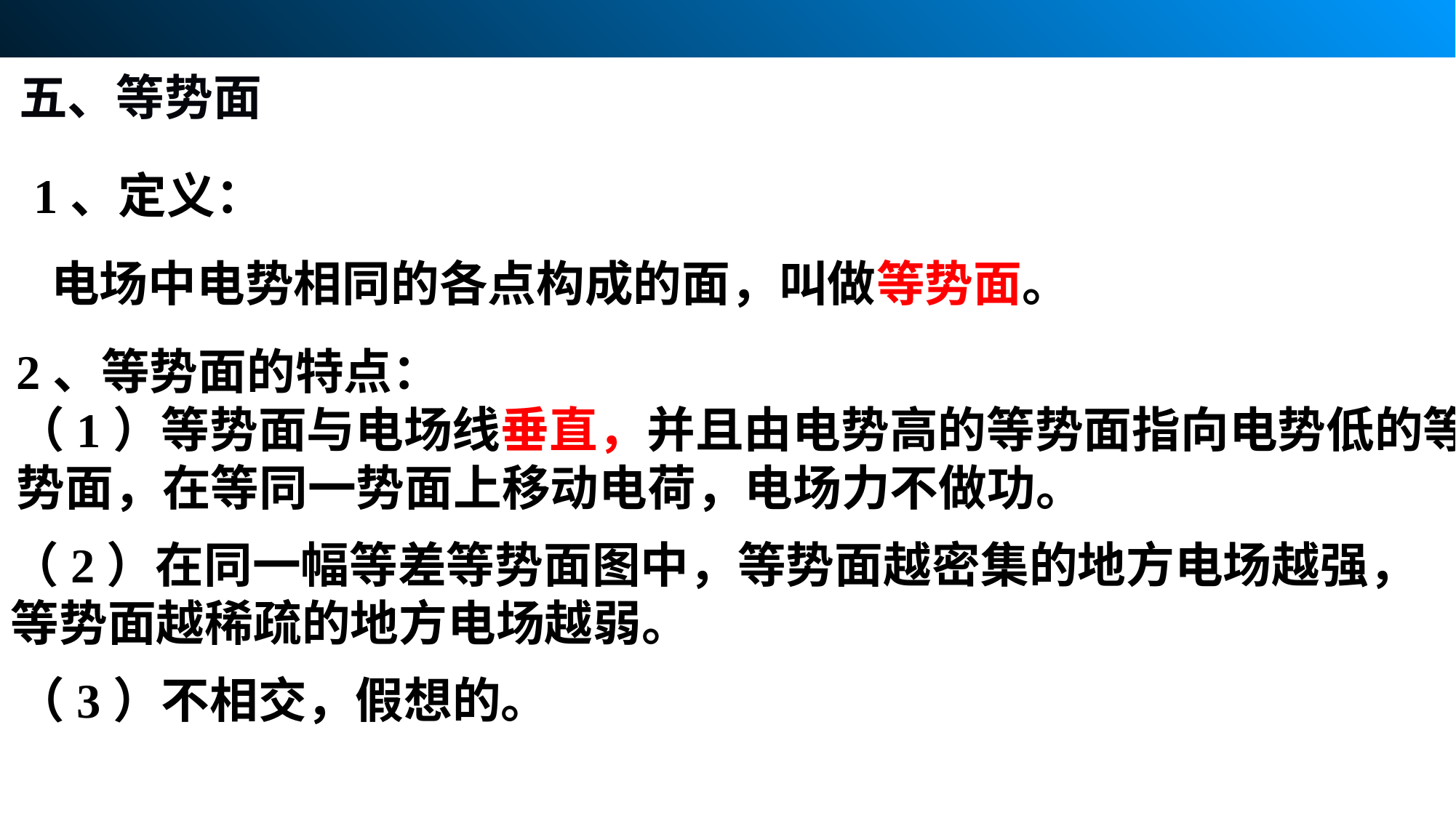

五、等势面
1、定义：
电场中电势相同的各点构成的面，叫做等势面。
2、等势面的特点：
（1）等势面与电场线垂直，并且由电势高的等势面指向电势低的等势面，在等同一势面上移动电荷，电场力不做功。
（2）在同一幅等差等势面图中，等势面越密集的地方电场越强，等势面越稀疏的地方电场越弱。
（3）不相交，假想的。